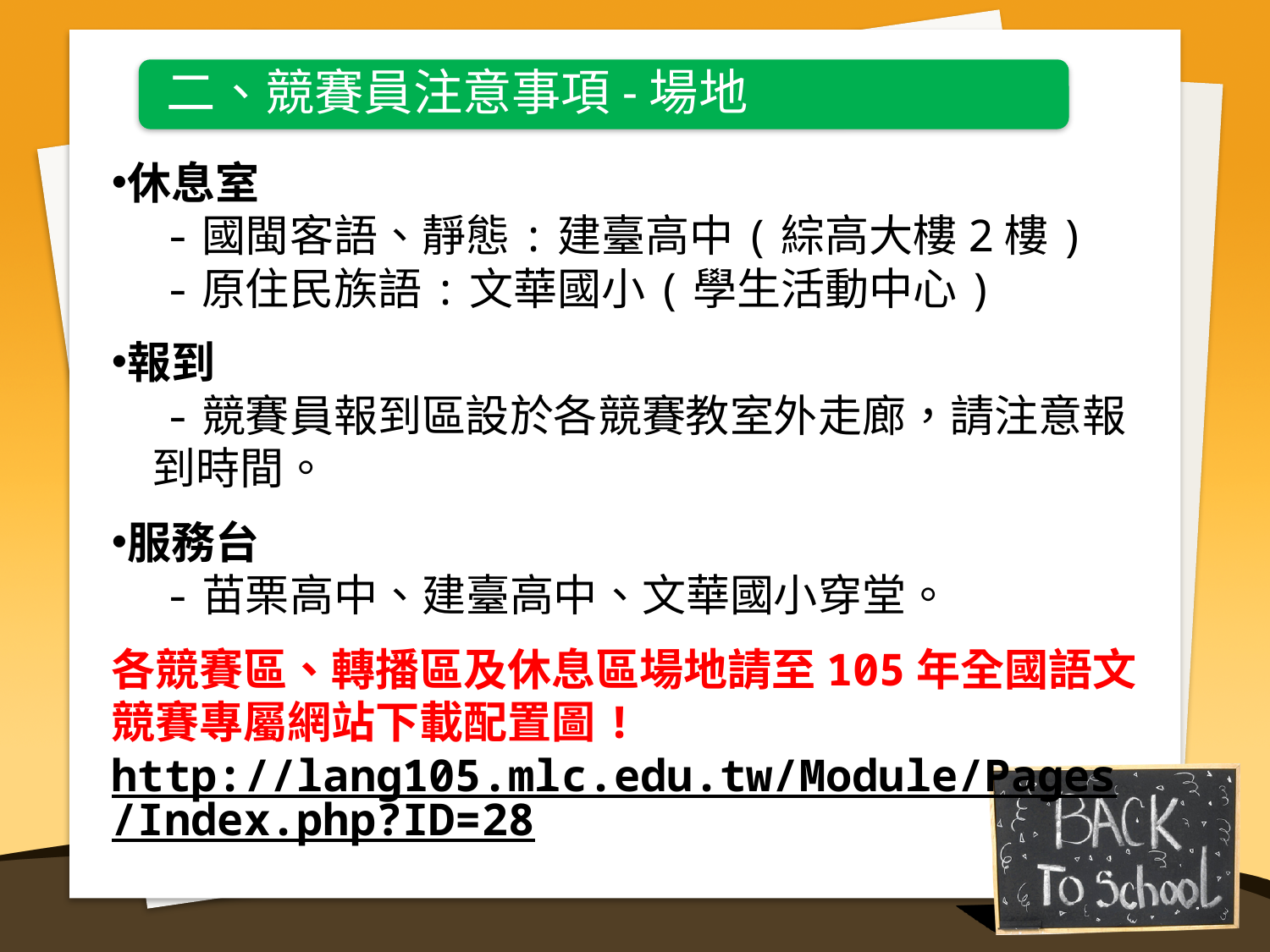

二、競賽員注意事項-場地
休息室
  -國閩客語、靜態:建臺高中(綜高大樓2樓)
  -原住民族語:文華國小(學生活動中心)

報到
  -競賽員報到區設於各競賽教室外走廊，請注意報
   到時間。

服務台
  -苗栗高中、建臺高中、文華國小穿堂。

各競賽區、轉播區及休息區場地請至105年全國語文競賽專屬網站下載配置圖! http://lang105.mlc.edu.tw/Module/Pages/Index.php?ID=28